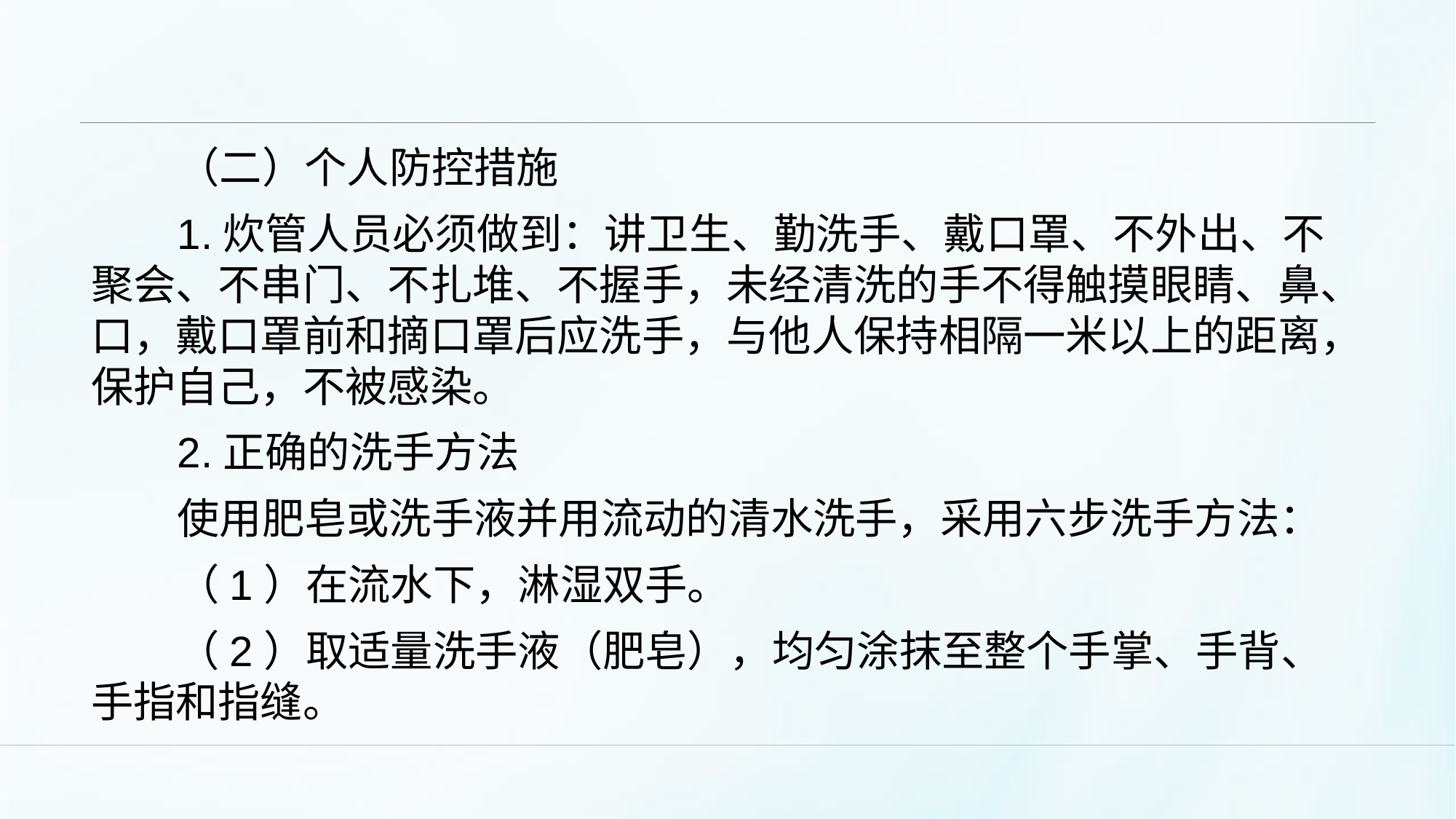

#
（二）个人防控措施
1.炊管人员必须做到：讲卫生、勤洗手、戴口罩、不外出、不聚会、不串门、不扎堆、不握手，未经清洗的手不得触摸眼睛、鼻、口，戴口罩前和摘口罩后应洗手，与他人保持相隔一米以上的距离，保护自己，不被感染。
2.正确的洗手方法
使用肥皂或洗手液并用流动的清水洗手，采用六步洗手方法：
（1）在流水下，淋湿双手。
（2）取适量洗手液（肥皂），均匀涂抹至整个手掌、手背、手指和指缝。